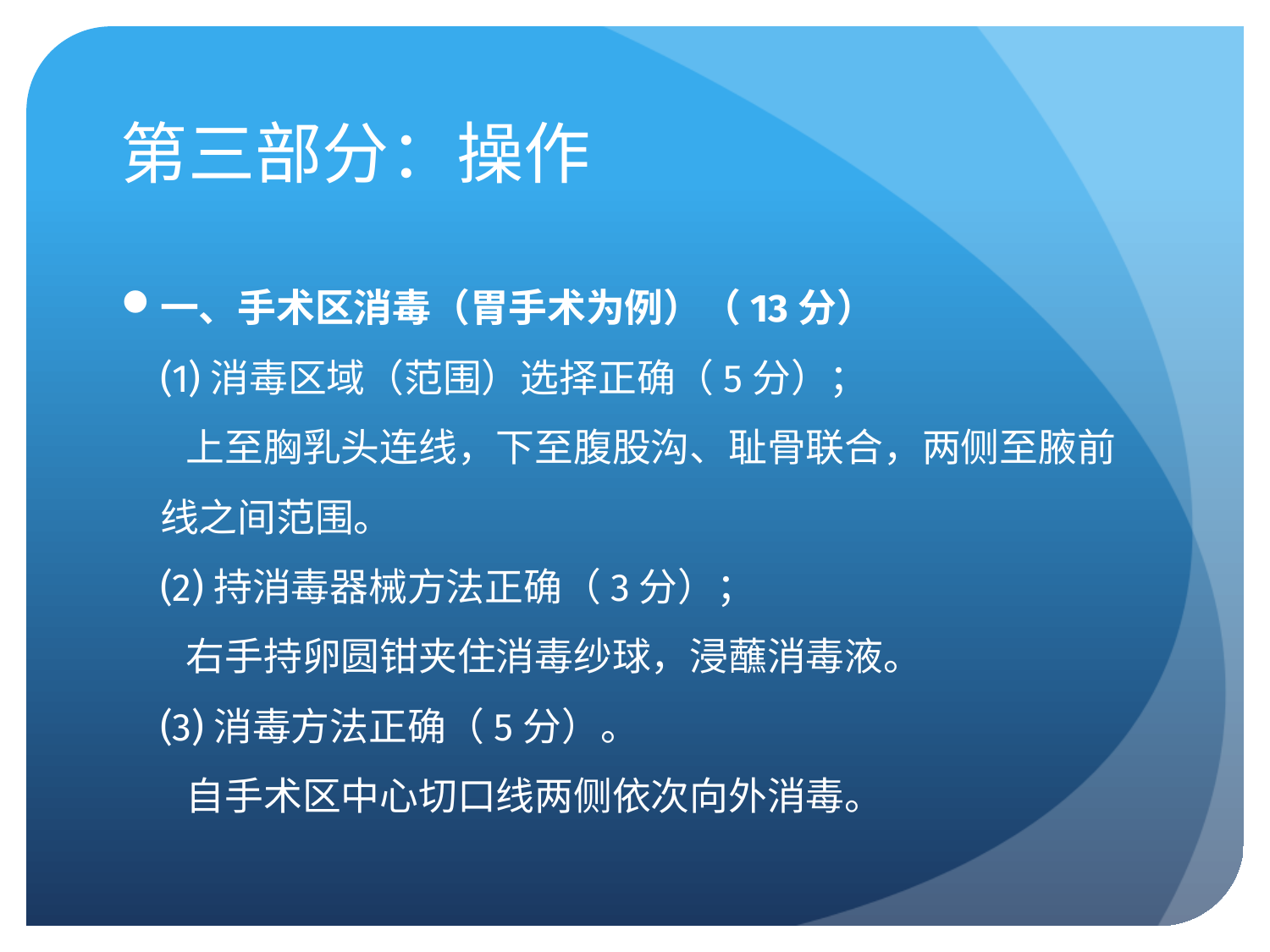

# 第三部分：操作
一、手术区消毒（胃手术为例）（13分）
(1)消毒区域（范围）选择正确（5分）；
   上至胸乳头连线，下至腹股沟、耻骨联合，两侧至腋前线之间范围。
(2)持消毒器械方法正确（3分）；
   右手持卵圆钳夹住消毒纱球，浸蘸消毒液。
(3)消毒方法正确（5分）。
   自手术区中心切口线两侧依次向外消毒。